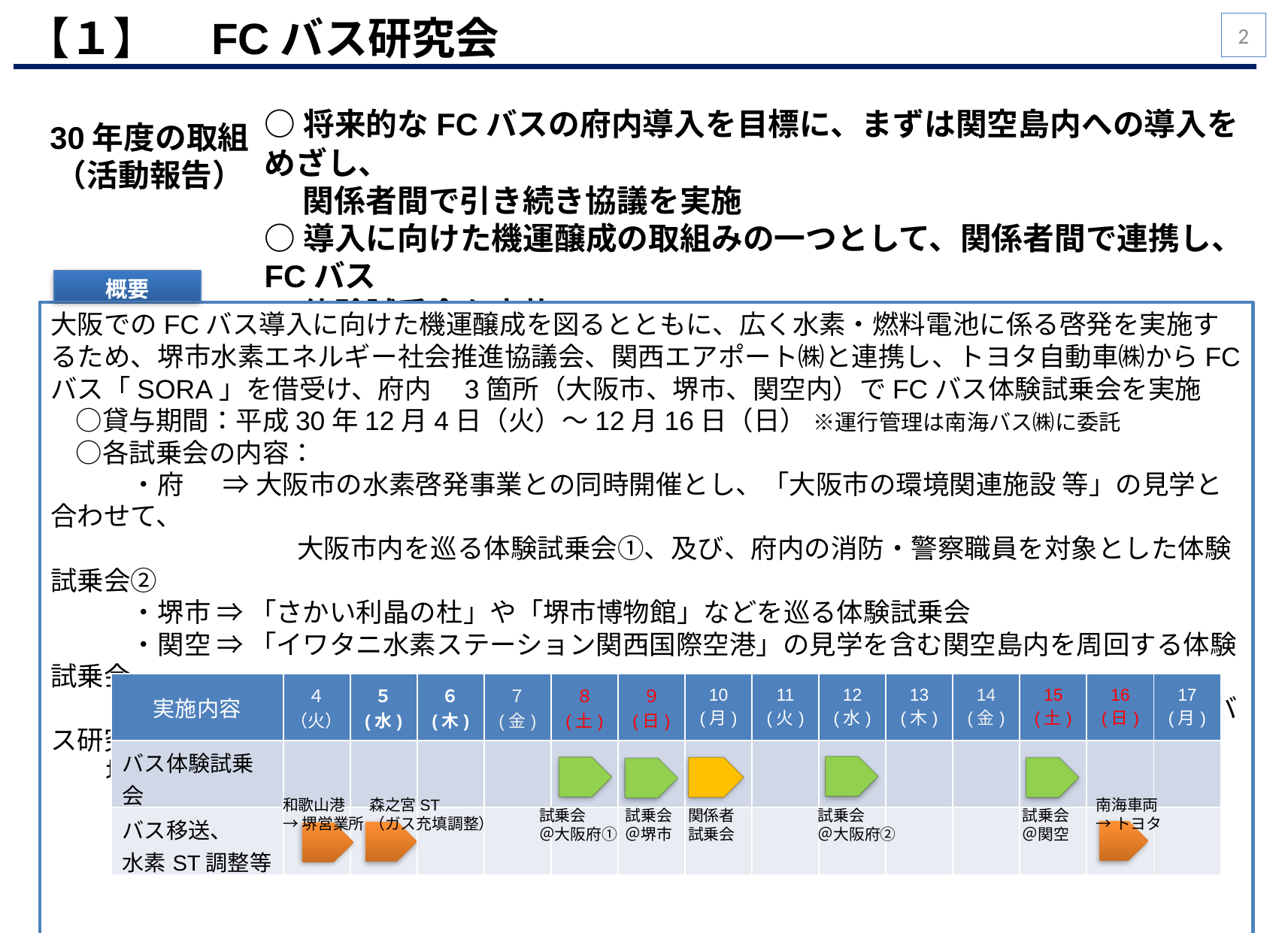

【１】　FCバス研究会
2
○将来的なFCバスの府内導入を目標に、まずは関空島内への導入をめざし、
　 関係者間で引き続き協議を実施
○導入に向けた機運醸成の取組みの一つとして、関係者間で連携し、FCバス
　 体験試乗会を実施
30年度の取組
（活動報告）
概要
大阪でのFCバス導入に向けた機運醸成を図るとともに、広く水素・燃料電池に係る啓発を実施するため、堺市水素エネルギー社会推進協議会、関西エアポート㈱と連携し、トヨタ自動車㈱からFCバス「SORA」を借受け、府内　3箇所（大阪市、堺市、関空内）でFCバス体験試乗会を実施
　○貸与期間：平成30年12月4日（火）～12月16日（日） ※運行管理は南海バス㈱に委託
　○各試乗会の内容：
　　　・府　  ⇒ 大阪市の水素啓発事業との同時開催とし、「大阪市の環境関連施設 等」の見学と合わせて、
　　　　　　　　　 大阪市内を巡る体験試乗会①、及び、府内の消防・警察職員を対象とした体験試乗会②
　　　・堺市 ⇒ 「さかい利晶の杜」や「堺市博物館」などを巡る体験試乗会
　　　・関空 ⇒ 「イワタニ水素ステーション関西国際空港」の見学を含む関空島内を周回する体験試乗会
　　　・上記府民向け試乗会の他、3者共同による関係団体（H2Osakaビジョン推進会議、FCバス研究会、
        堺市水素エネルギー社会推進協議会 構成団体　等）を対象とした体験試乗会

| 実施内容 | ４ （火） | ５ (水) | ６ (木) | ７ (金) | ８ (土) | ９ (日) | 10 (月) | 11 (火) | 12 (水) | 13 (木) | 14 (金) | 15 (土) | 16 (日) | 17 (月) |
| --- | --- | --- | --- | --- | --- | --- | --- | --- | --- | --- | --- | --- | --- | --- |
| バス体験試乗会 |  |  |  |  |  |  |  |  |  |  |  |  |  |  |
| バス移送、 水素ST調整等 |  |  |  |  |  |  |  |  |  |  |  |  |  |  |

和歌山港
→堺営業所
南海車両
→トヨタ
試乗会
＠大阪府①

森之宮ST
（ガス充填調整）
試乗会
＠堺市
関係者
試乗会
試乗会
＠大阪府②
試乗会
＠関空